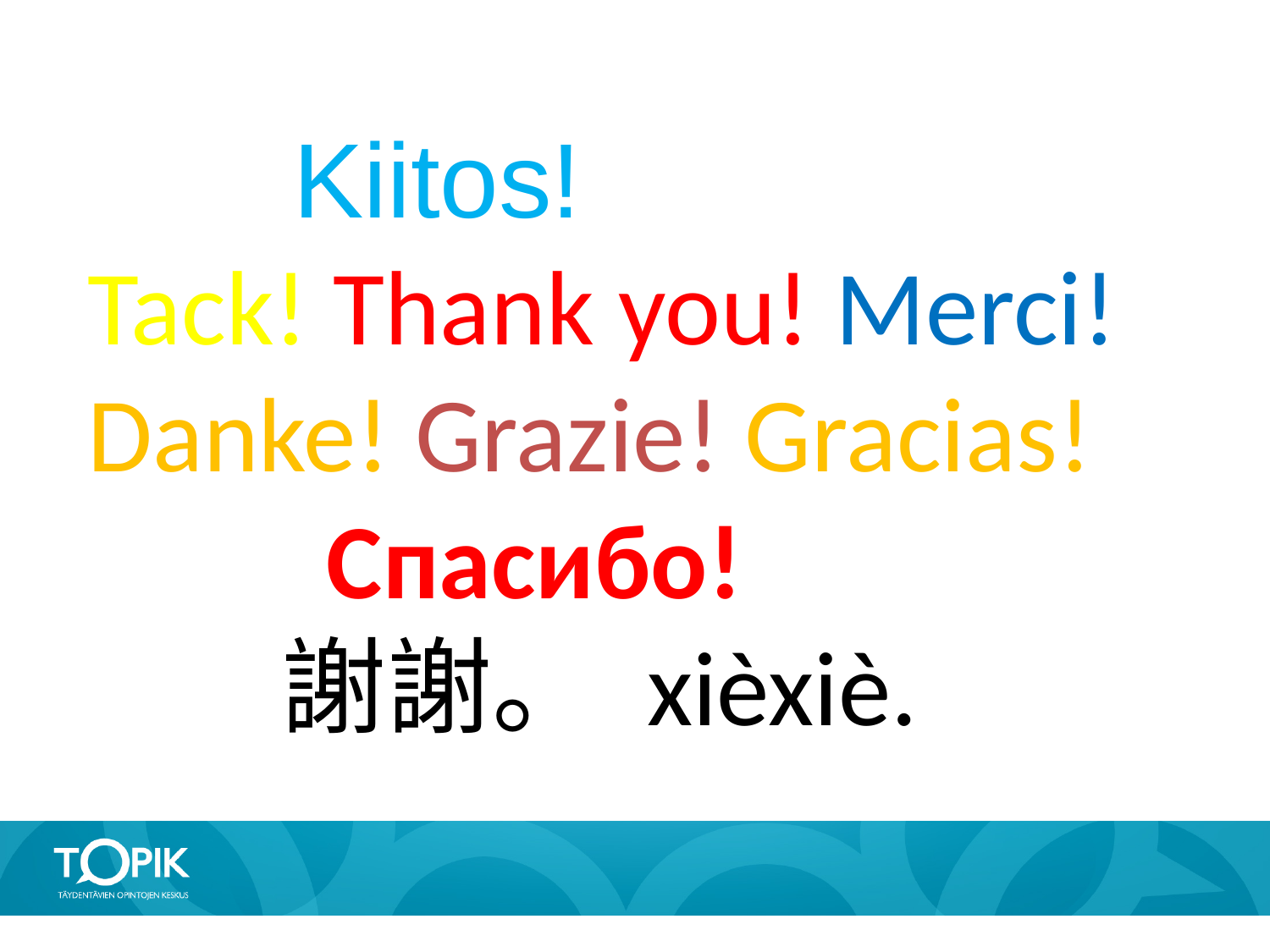

Kiitos!
Tack! Thank you! Merci! Danke! Grazie! Gracias!
          Cпасибо!
       謝謝。 xièxiè.